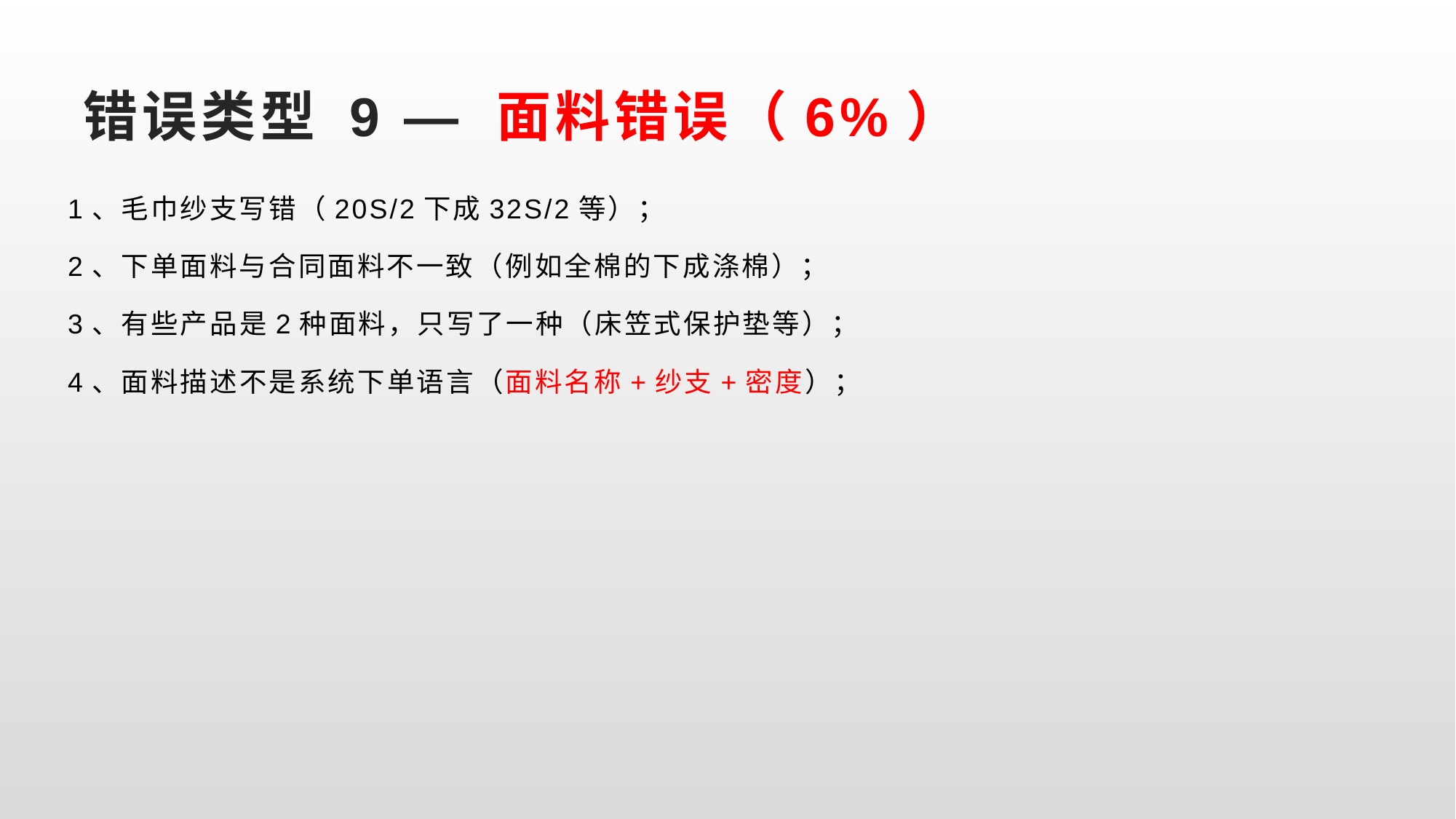

# 错误类型 9 — 面料错误（6%）
1、毛巾纱支写错（20S/2下成32S/2等）；
2、下单面料与合同面料不一致（例如全棉的下成涤棉）；
3、有些产品是2种面料，只写了一种（床笠式保护垫等）；
4、面料描述不是系统下单语言（面料名称+纱支+密度）；
50